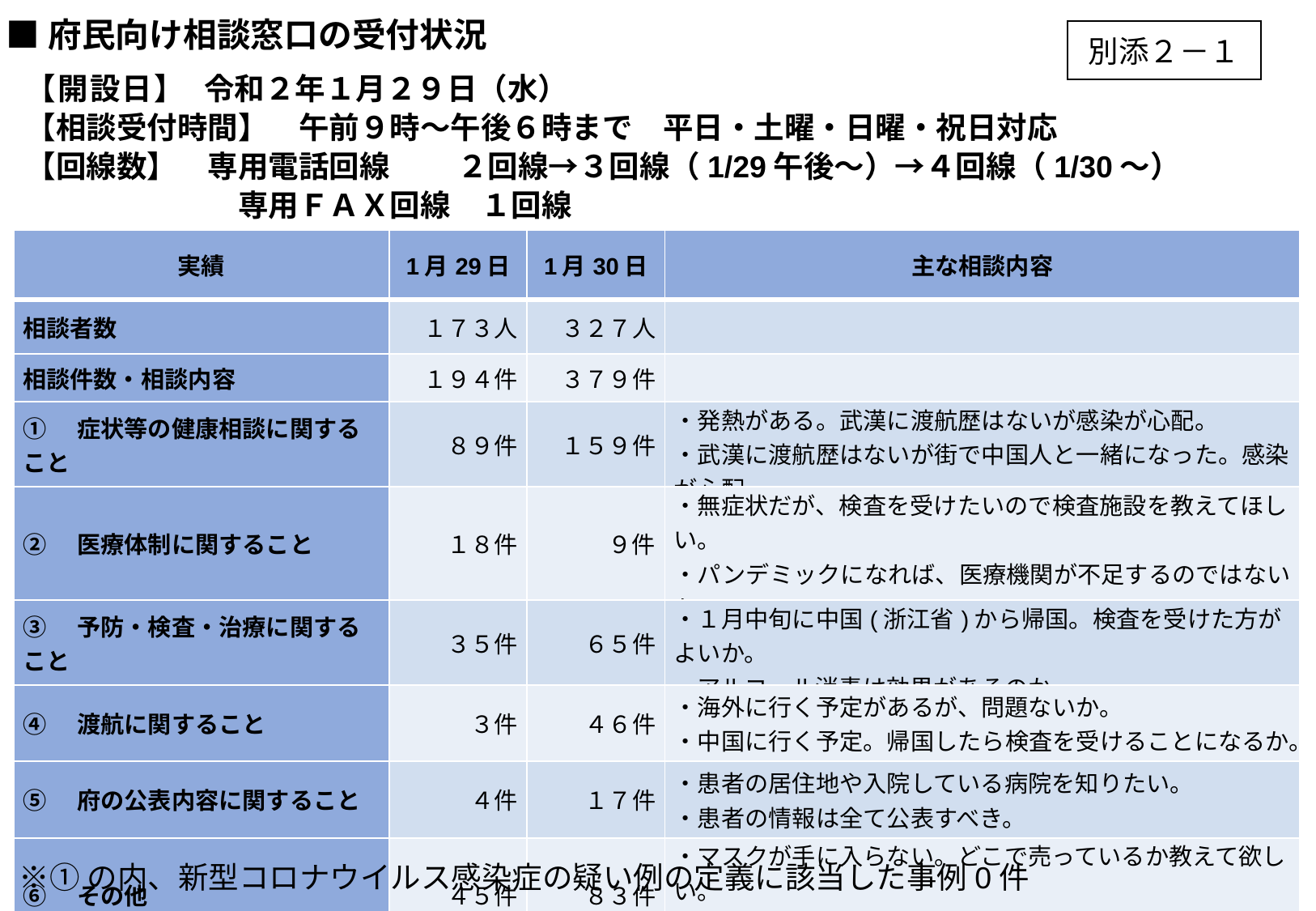

■府民向け相談窓口の受付状況
別添２－１
【開設日】  令和２年１月２９日（水）
【相談受付時間】　午前９時～午後６時まで　平日・土曜・日曜・祝日対応
【回線数】　専用電話回線　　 ２回線→３回線（1/29午後～）→４回線（1/30～）
　　　　　　　専用ＦＡＸ回線　１回線
| 実績 | 1月29日 | 1月30日 | 主な相談内容 |
| --- | --- | --- | --- |
| 相談者数 | １７３人 | ３２７人 |  |
| 相談件数・相談内容 | １９４件 | ３７９件 |  |
| ①　症状等の健康相談に関すること | ８９件 | １５９件 | ・発熱がある。武漢に渡航歴はないが感染が心配。 ・武漢に渡航歴はないが街で中国人と一緒になった。感染が心配。 |
| ②　医療体制に関すること | １８件 | ９件 | ・無症状だが、検査を受けたいので検査施設を教えてほしい。 ・パンデミックになれば、医療機関が不足するのではないか。 |
| ③　予防・検査・治療に関すること | ３５件 | ６５件 | ・１月中旬に中国(浙江省)から帰国。検査を受けた方がよいか。 ・アルコール消毒は効果があるのか。 |
| ④　渡航に関すること | ３件 | ４６件 | ・海外に行く予定があるが、問題ないか。 ・中国に行く予定。帰国したら検査を受けることになるか。 |
| ⑤　府の公表内容に関すること | ４件 | １７件 | ・患者の居住地や入院している病院を知りたい。 ・患者の情報は全て公表すべき。 |
| ⑥　その他 | ４５件 | ８３件 | ・マスクが手に入らない。どこで売っているか教えて欲しい。 ・中国人の入国を制限すべき。日本人の帰国者も隔離すべき。 |
■来阪外国人向け相談窓口
※①の内、新型コロナウイルス感染症の疑い例の定義に該当した事例0件